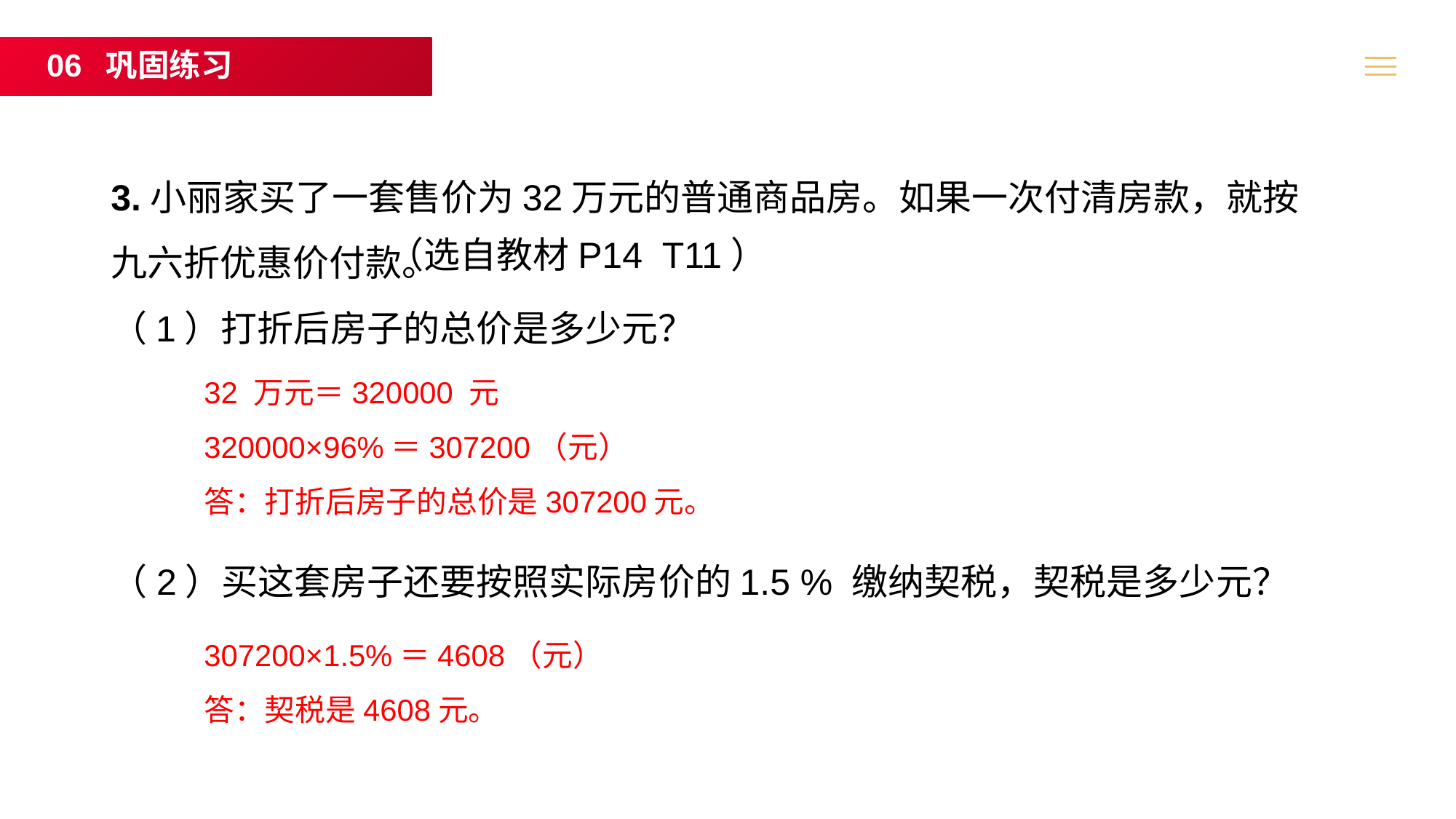

06  巩固练习
3.小丽家买了一套售价为32万元的普通商品房。如果一次付清房款，就按九六折优惠价付款。
（1）打折后房子的总价是多少元？
（选自教材P14  T11）
32 万元＝320000 元
320000×96%＝307200（元）
答：打折后房子的总价是307200元。
（2）买这套房子还要按照实际房价的1.5 % 缴纳契税，契税是多少元？
307200×1.5%＝4608（元）
答：契税是4608元。